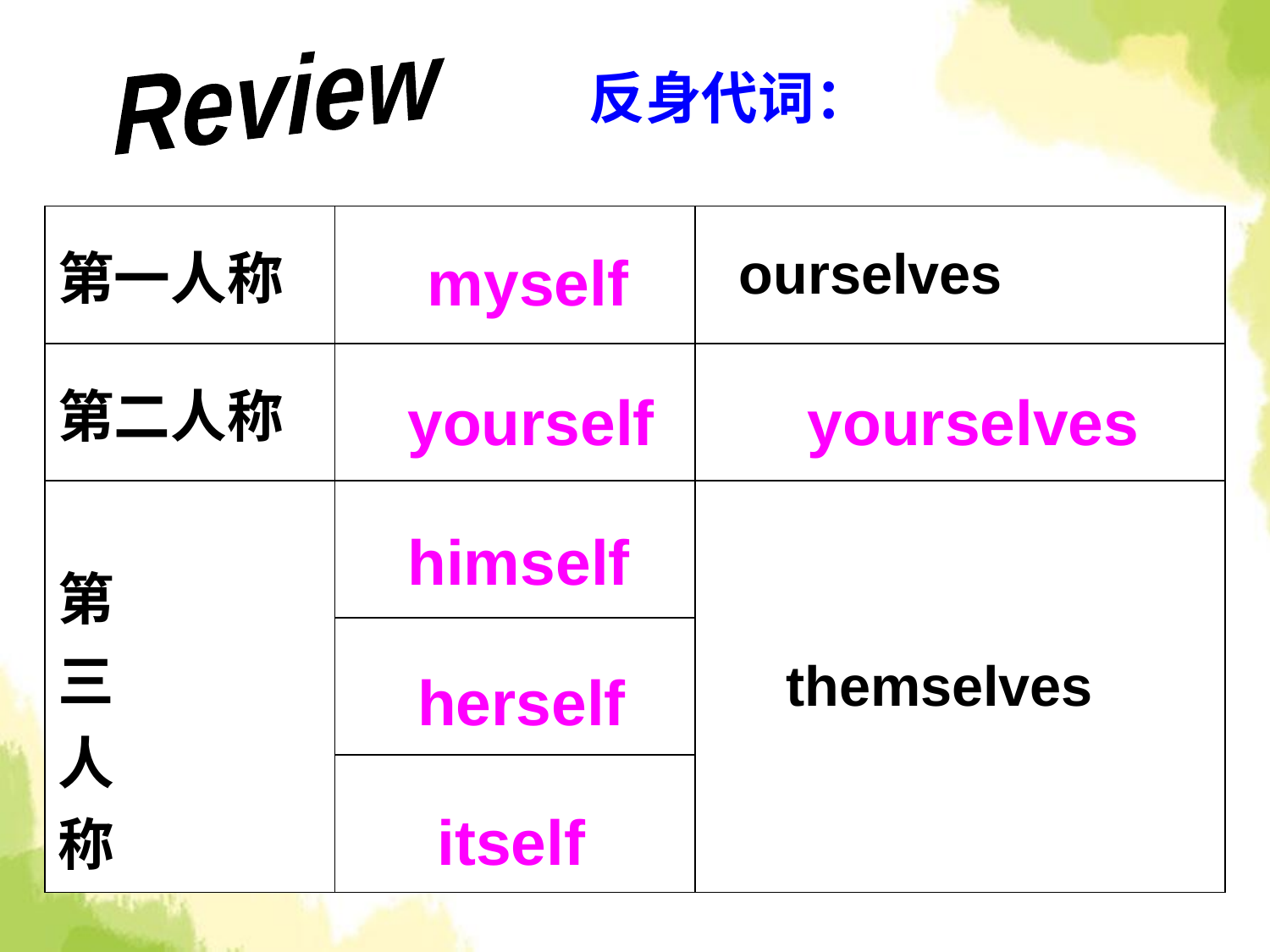

Review
反身代词：
| 第一人称 |  | ourselves |
| --- | --- | --- |
| 第二人称 |  |  |
| 第 三 人 称 |  | themselves |
|  |  |  |
|  |  |  |
myself
yourself
yourselves
himself
herself
itself